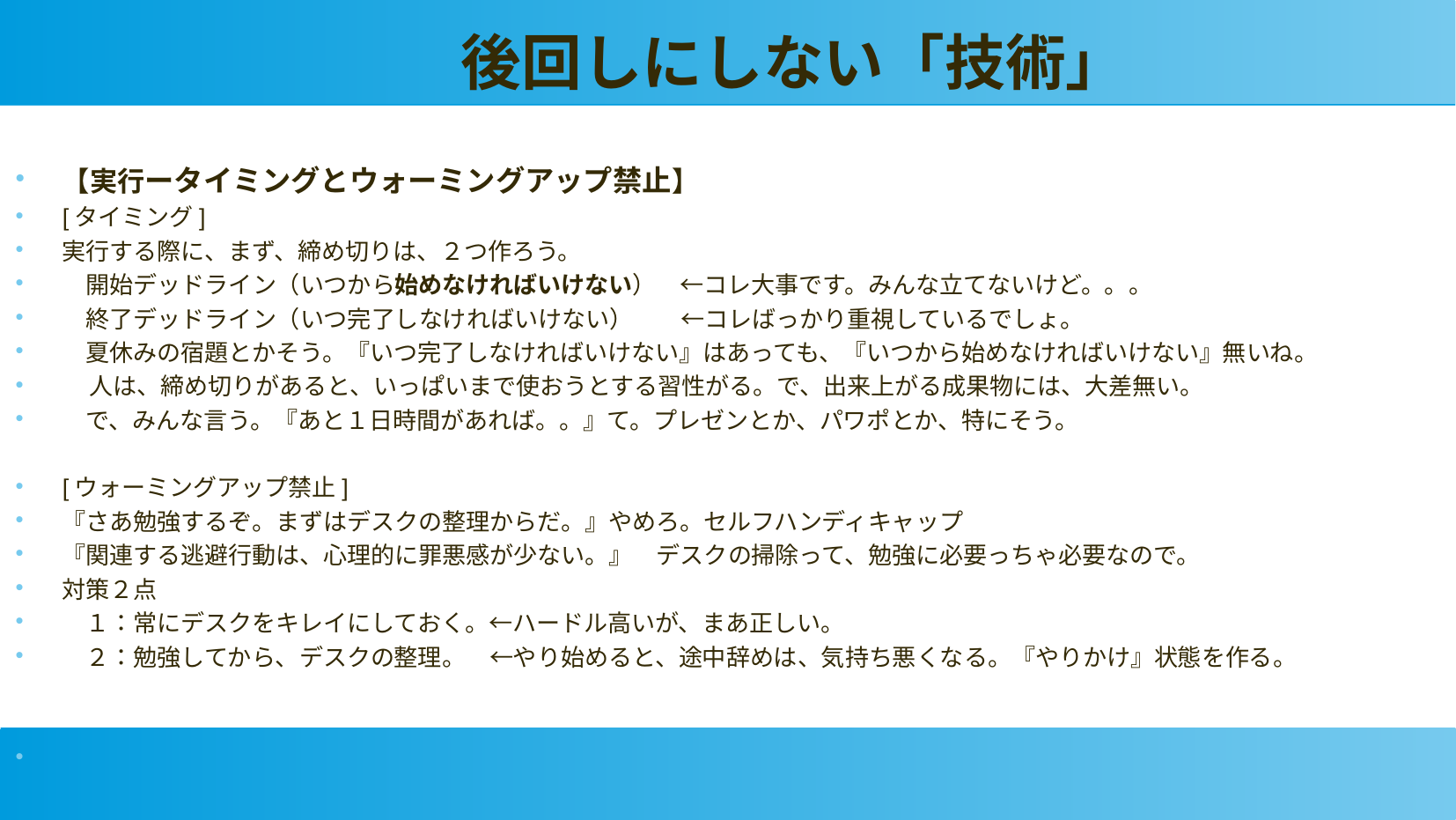

後回しにしない「技術」

【実行ータイミングとウォーミングアップ禁止】
[タイミング]
実行する際に、まず、締め切りは、２つ作ろう。
　開始デッドライン（いつから始めなければいけない）　←コレ大事です。みんな立てないけど。。。
　終了デッドライン（いつ完了しなければいけない）　　←コレばっかり重視しているでしょ。
　夏休みの宿題とかそう。『いつ完了しなければいけない』はあっても、『いつから始めなければいけない』無いね。
    人は、締め切りがあると、いっぱいまで使おうとする習性がる。で、出来上がる成果物には、大差無い。
　で、みんな言う。『あと１日時間があれば。。』て。プレゼンとか、パワポとか、特にそう。

[ウォーミングアップ禁止]
『さあ勉強するぞ。まずはデスクの整理からだ。』やめろ。セルフハンディキャップ
『関連する逃避行動は、心理的に罪悪感が少ない。』　デスクの掃除って、勉強に必要っちゃ必要なので。
対策２点
　１：常にデスクをキレイにしておく。←ハードル高いが、まあ正しい。
　２：勉強してから、デスクの整理。　←やり始めると、途中辞めは、気持ち悪くなる。『やりかけ』状態を作る。